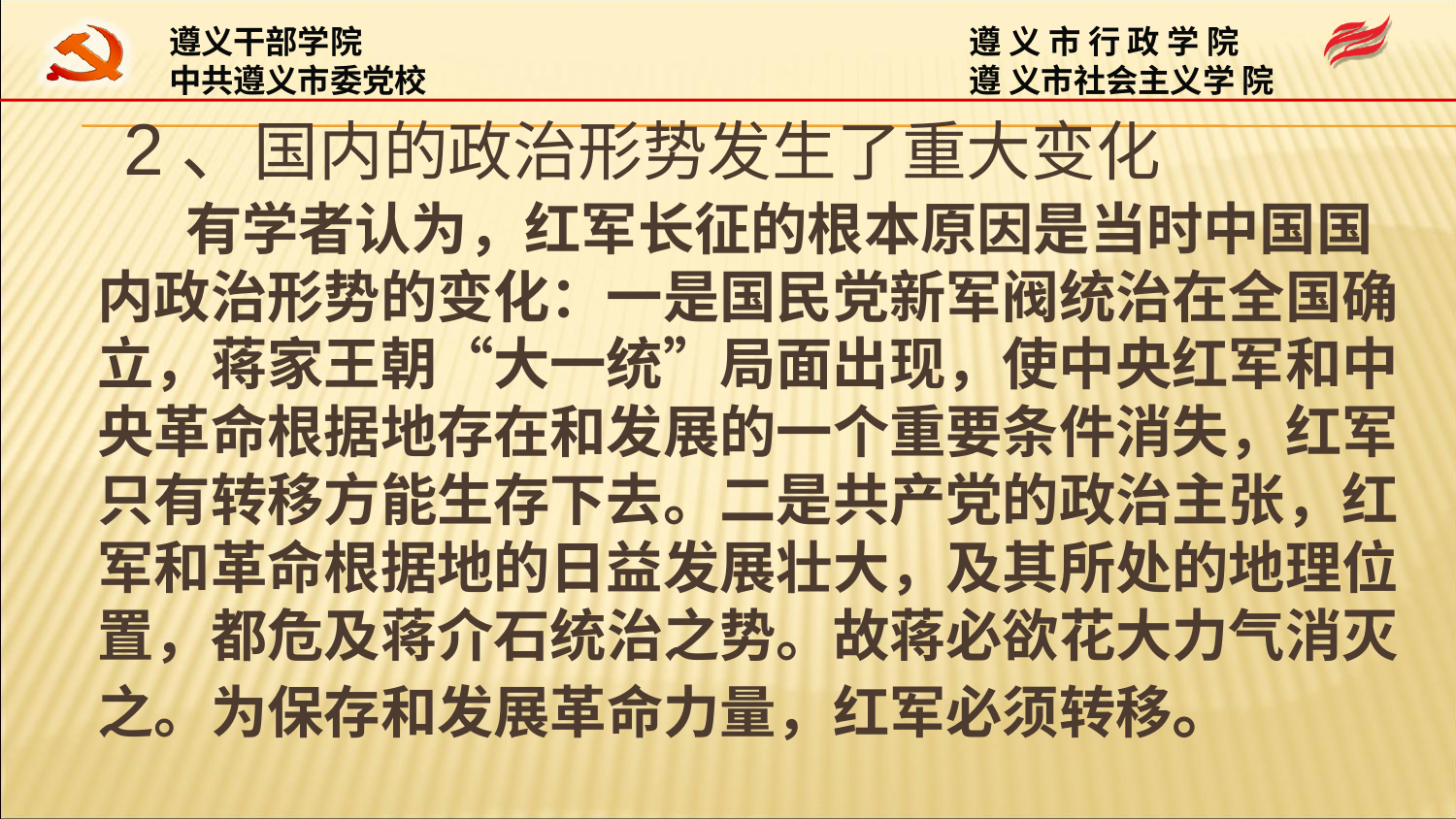

# 2、国内的政治形势发生了重大变化
          有学者认为，红军长征的根本原因是当时中国国内政治形势的变化：一是国民党新军阀统治在全国确立，蒋家王朝“大一统”局面出现，使中央红军和中央革命根据地存在和发展的一个重要条件消失，红军只有转移方能生存下去。二是共产党的政治主张，红军和革命根据地的日益发展壮大，及其所处的地理位置，都危及蒋介石统治之势。故蒋必欲花大力气消灭之。为保存和发展革命力量，红军必须转移。